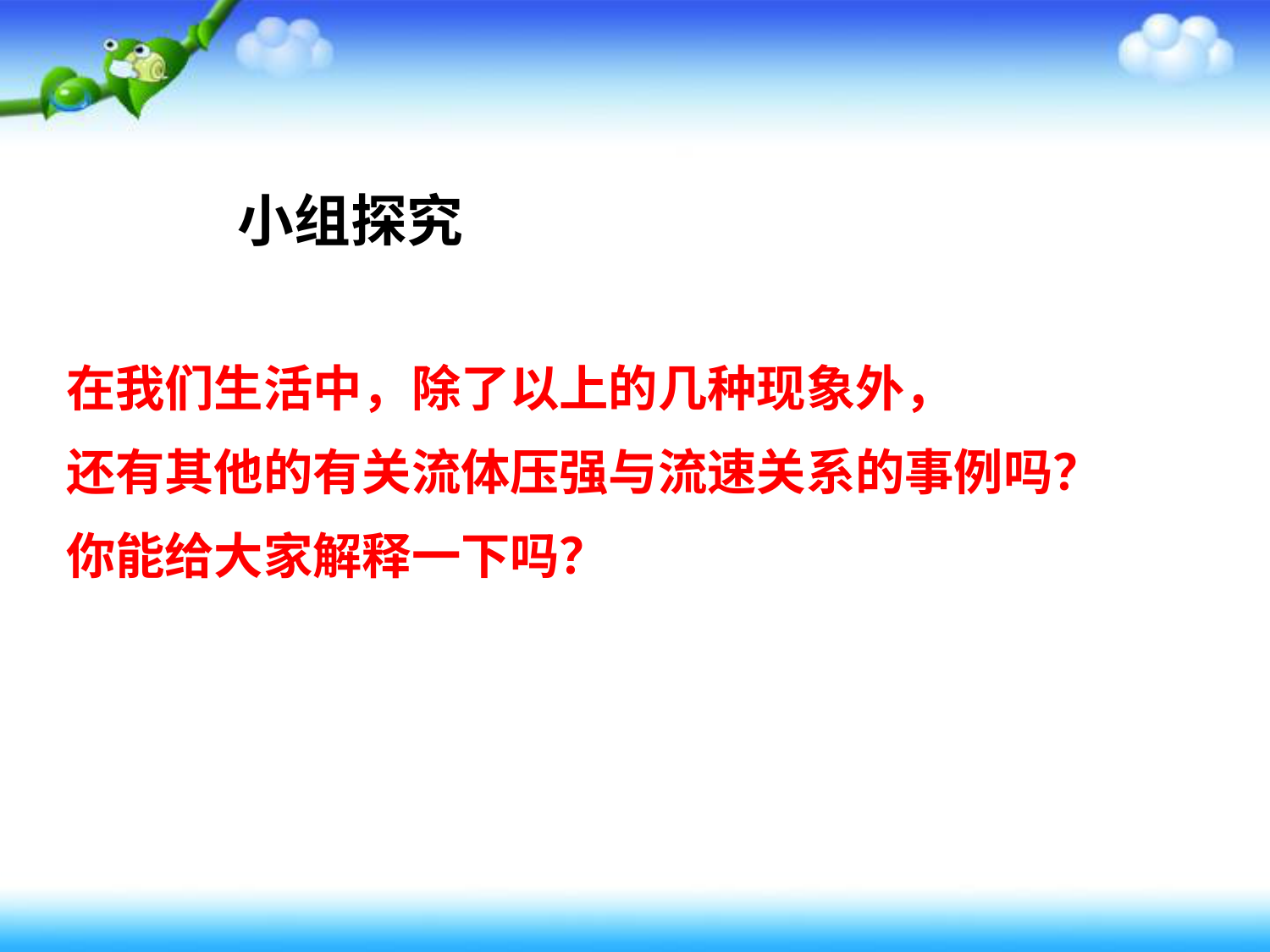

小组探究
在我们生活中，除了以上的几种现象外，
还有其他的有关流体压强与流速关系的事例吗？
你能给大家解释一下吗？